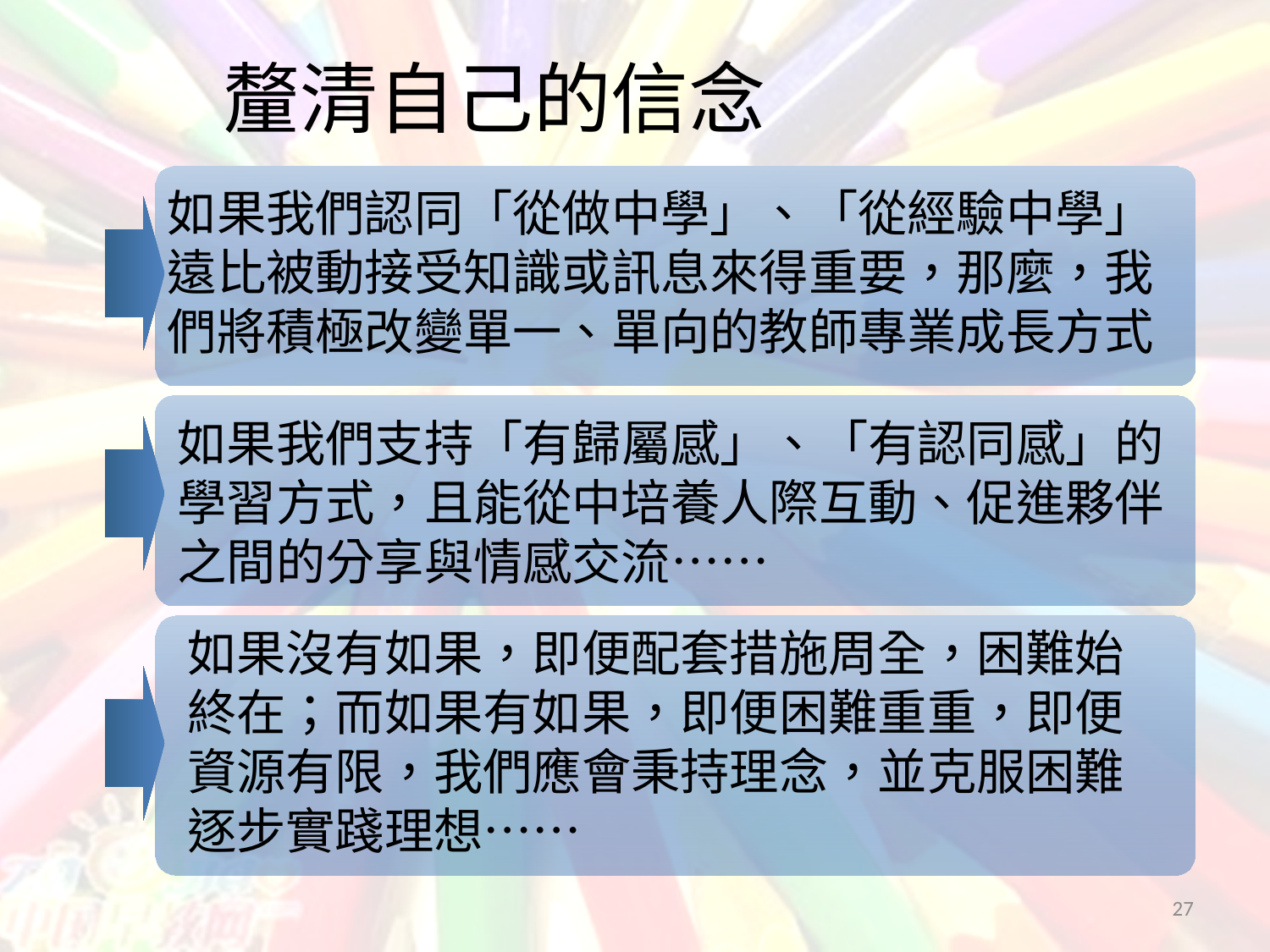

# 釐清自己的信念

如果我們認同「從做中學」、「從經驗中學」遠比被動接受知識或訊息來得重要，那麼，我們將積極改變單一、單向的教師專業成長方式

如果我們支持「有歸屬感」、「有認同感」的學習方式，且能從中培養人際互動、促進夥伴之間的分享與情感交流……

如果沒有如果，即便配套措施周全，困難始終在；而如果有如果，即便困難重重，即便資源有限，我們應會秉持理念，並克服困難逐步實踐理想……

27